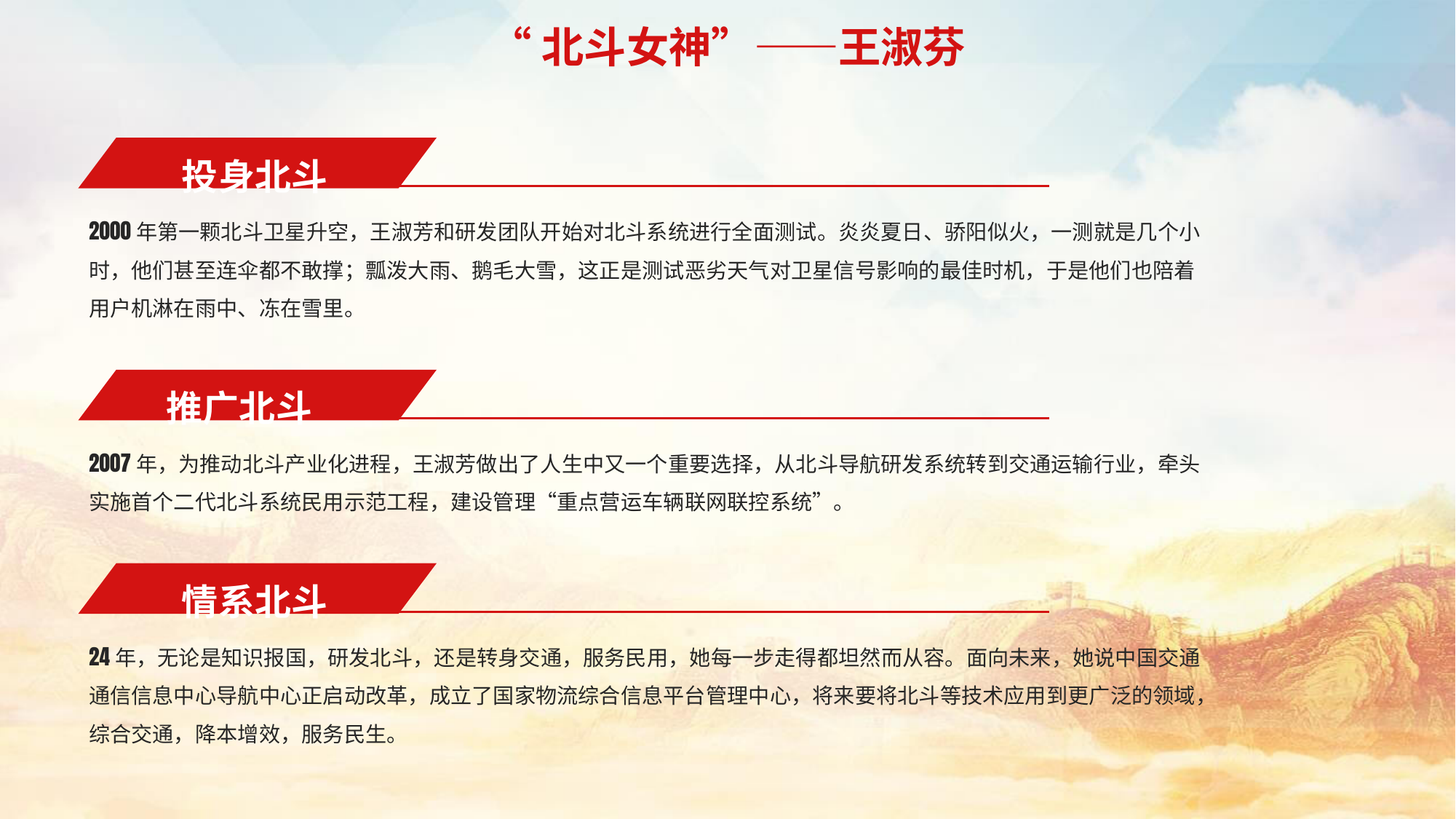

“北斗女神”——王淑芬
投身北斗

2000年第一颗北斗卫星升空，王淑芳和研发团队开始对北斗系统进行全面测试。炎炎夏日、骄阳似火，一测就是几个小时，他们甚至连伞都不敢撑；瓢泼大雨、鹅毛大雪，这正是测试恶劣天气对卫星信号影响的最佳时机，于是他们也陪着用户机淋在雨中、冻在雪里。
推广北斗

2007年，为推动北斗产业化进程，王淑芳做出了人生中又一个重要选择，从北斗导航研发系统转到交通运输行业，牵头实施首个二代北斗系统民用示范工程，建设管理“重点营运车辆联网联控系统”。
情系北斗

24年，无论是知识报国，研发北斗，还是转身交通，服务民用，她每一步走得都坦然而从容。面向未来，她说中国交通通信信息中心导航中心正启动改革，成立了国家物流综合信息平台管理中心，将来要将北斗等技术应用到更广泛的领域，综合交通，降本增效，服务民生。